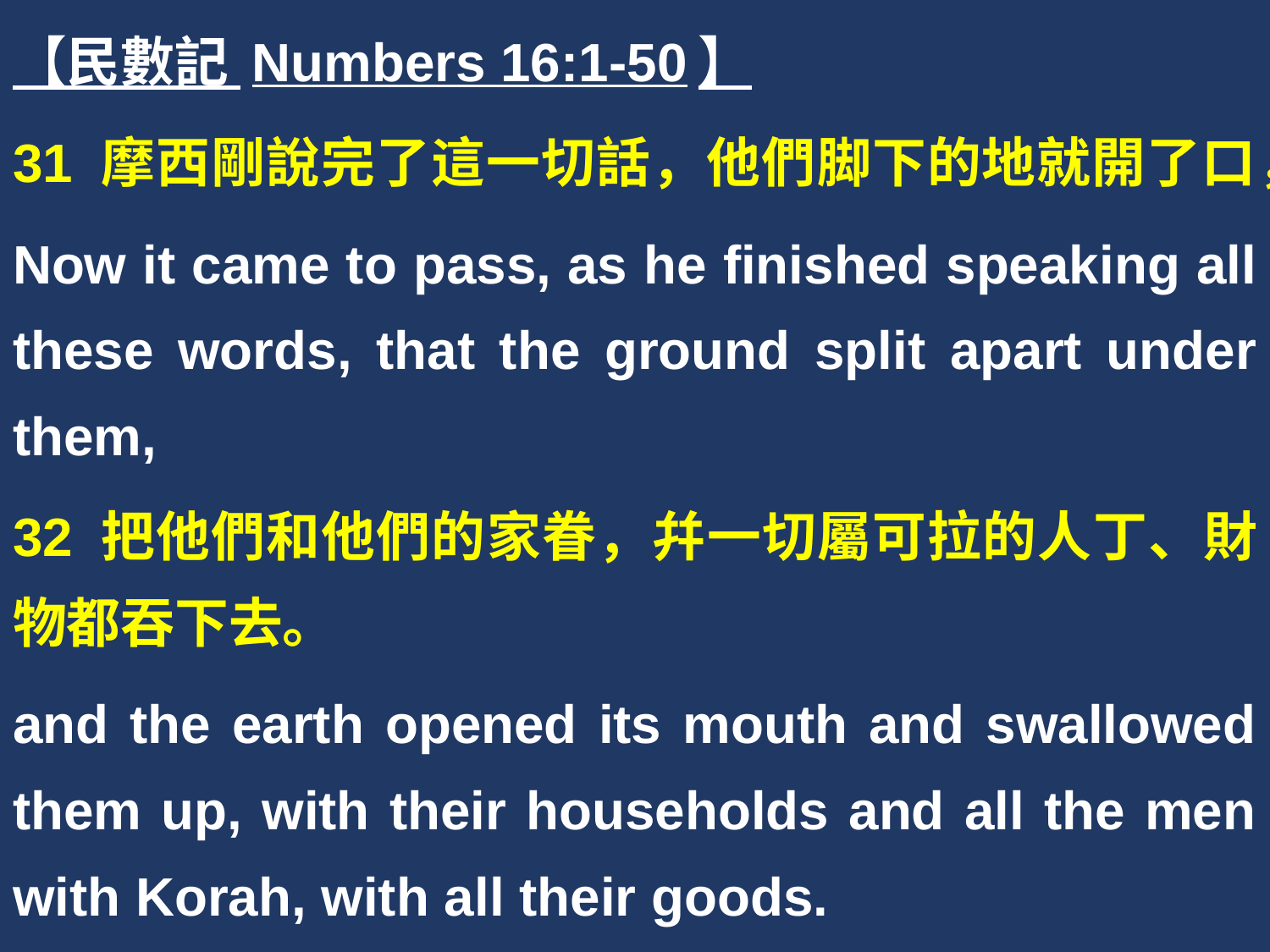

【民數記 Numbers 16:1-50】
31 摩西剛說完了這一切話，他們脚下的地就開了口，
Now it came to pass, as he finished speaking all these words, that the ground split apart under them,
32 把他們和他們的家眷，幷一切屬可拉的人丁、財物都吞下去。
and the earth opened its mouth and swallowed them up, with their households and all the men with Korah, with all their goods.